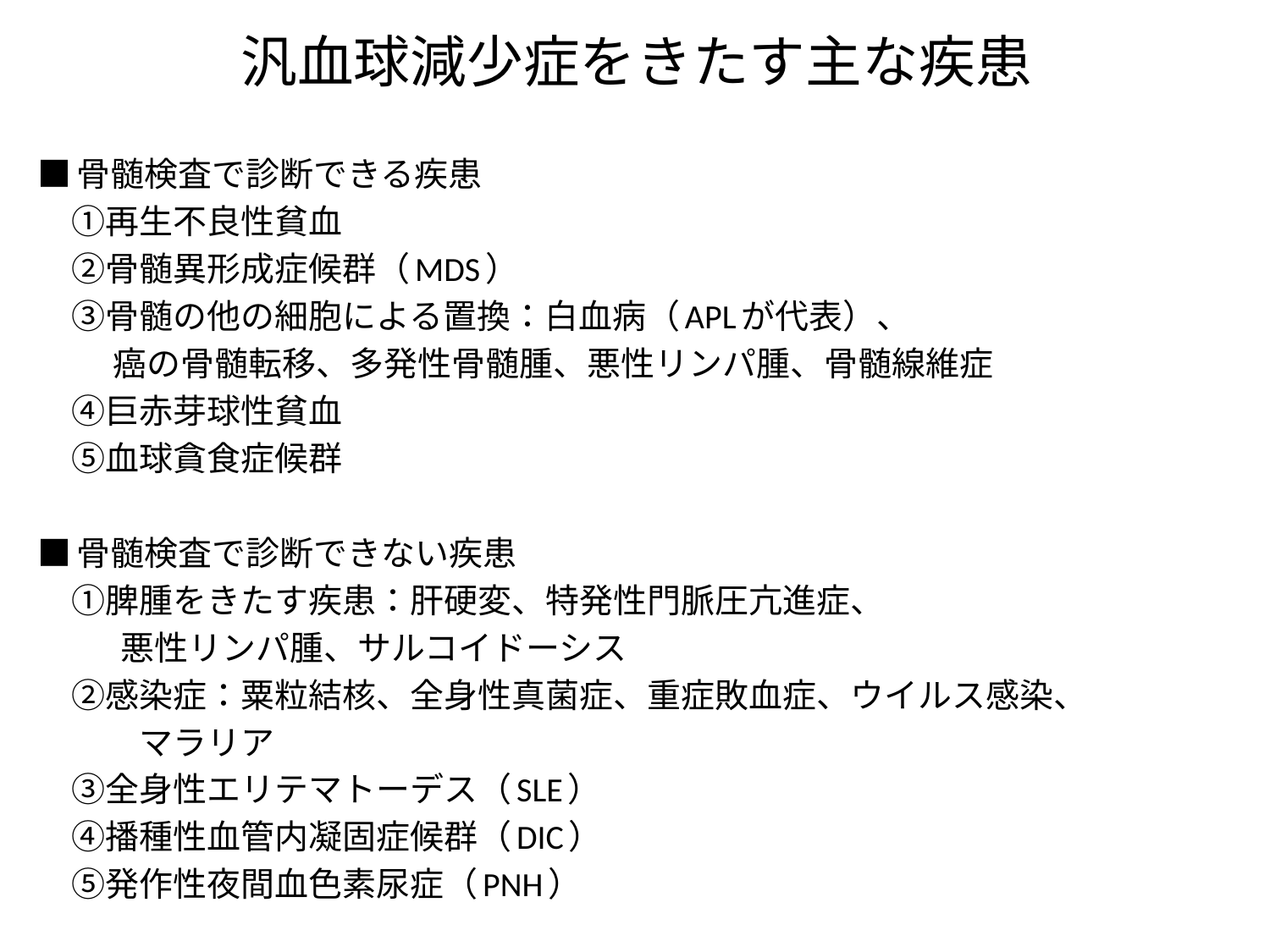

# 汎血球減少症をきたす主な疾患
■骨髄検査で診断できる疾患
　①再生不良性貧血
　②骨髄異形成症候群（MDS）
　③骨髄の他の細胞による置換：白血病（APLが代表）、
　　 癌の骨髄転移、多発性骨髄腫、悪性リンパ腫、骨髄線維症
　④巨赤芽球性貧血
　⑤血球貪食症候群

■骨髄検査で診断できない疾患
　①脾腫をきたす疾患：肝硬変、特発性門脈圧亢進症、
　　  悪性リンパ腫、サルコイドーシス
　②感染症：粟粒結核、全身性真菌症、重症敗血症、ウイルス感染、
　　　マラリア
　③全身性エリテマトーデス（SLE）
　④播種性血管内凝固症候群（DIC）
　⑤発作性夜間血色素尿症（PNH）